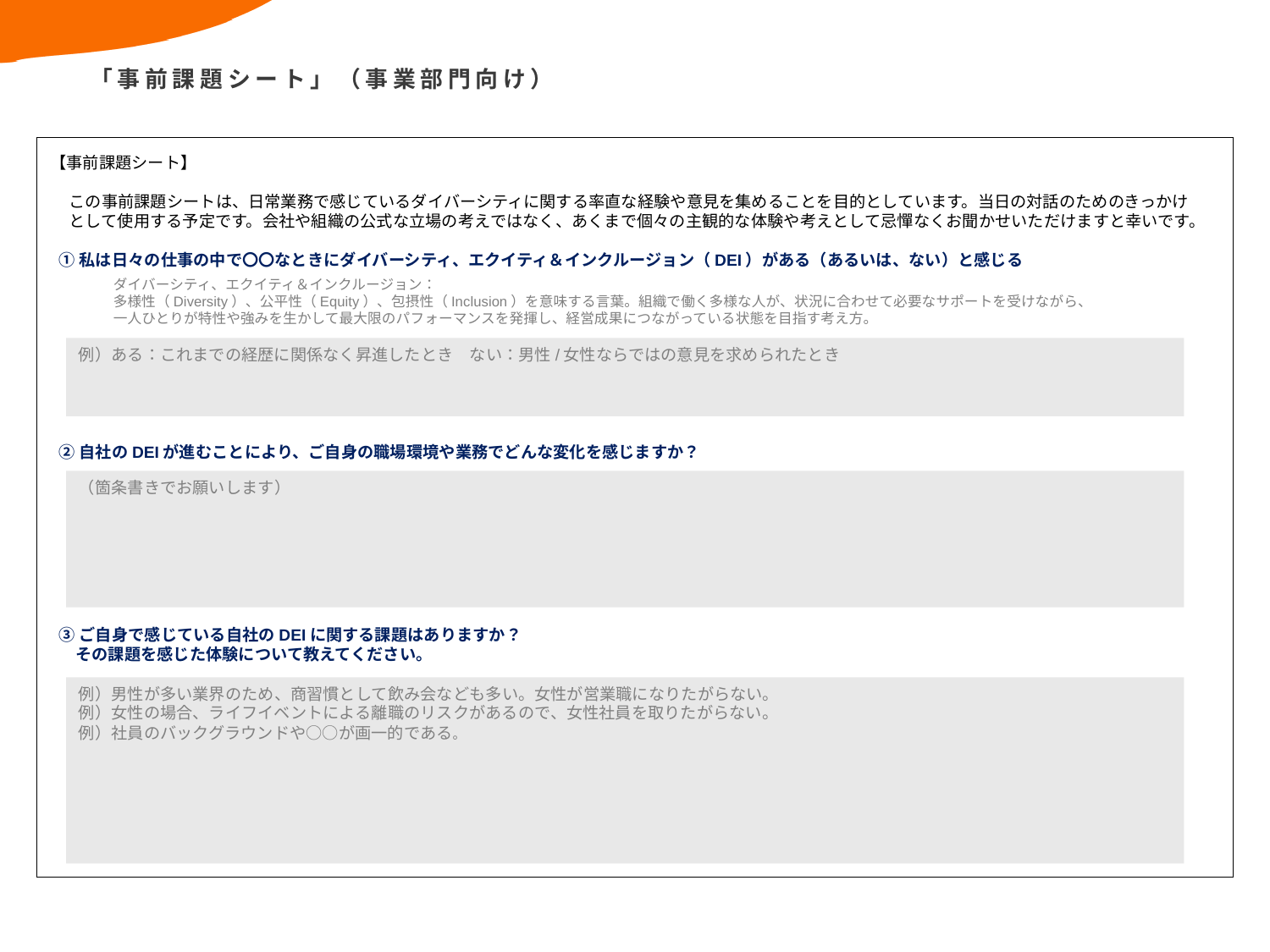

# 「事前課題シート」（事業部門向け）

【事前課題シート】
この事前課題シートは、日常業務で感じているダイバーシティに関する率直な経験や意見を集めることを目的としています。当日の対話のためのきっかけとして使用する予定です。会社や組織の公式な立場の考えではなく、あくまで個々の主観的な体験や考えとして忌憚なくお聞かせいただけますと幸いです。
①私は日々の仕事の中で〇〇なときにダイバーシティ、エクイティ＆インクルージョン（DEI）がある（あるいは、ない）と感じる
ダイバーシティ、エクイティ＆インクルージョン：
多様性（Diversity）、公平性（Equity）、包摂性（Inclusion）を意味する言葉。組織で働く多様な人が、状況に合わせて必要なサポートを受けながら、
一人ひとりが特性や強みを生かして最大限のパフォーマンスを発揮し、経営成果につながっている状態を目指す考え方。
例）ある：これまでの経歴に関係なく昇進したとき　ない：男性/女性ならではの意見を求められたとき
②自社のDEIが進むことにより、ご自身の職場環境や業務でどんな変化を感じますか？
（箇条書きでお願いします）
③ご自身で感じている自社のDEIに関する課題はありますか？
　その課題を感じた体験について教えてください。

例）男性が多い業界のため、商習慣として飲み会なども多い。女性が営業職になりたがらない。
例）女性の場合、ライフイベントによる離職のリスクがあるので、女性社員を取りたがらない。
例）社員のバックグラウンドや○○が画一的である。